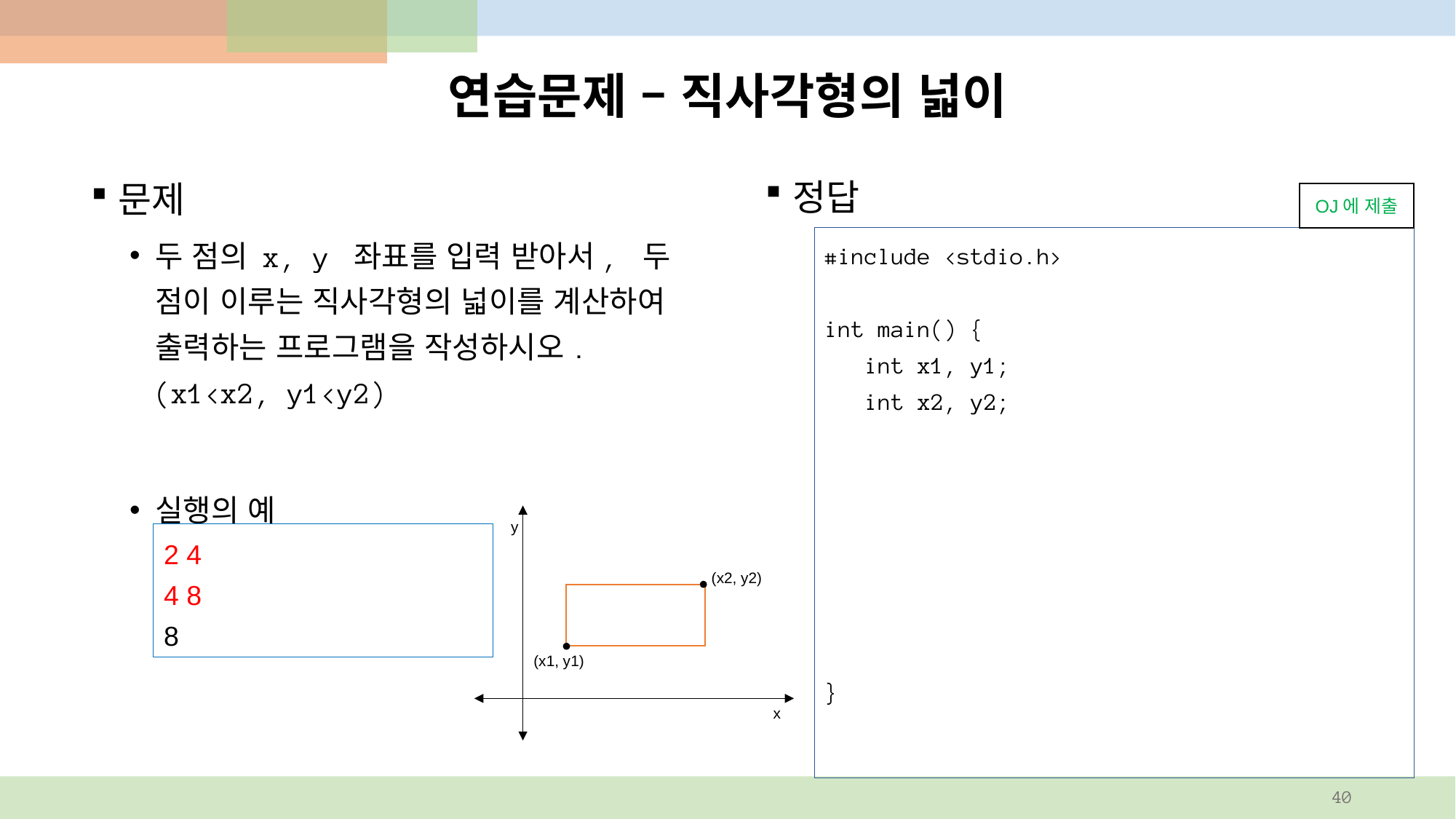

# 연습문제 – 직사각형의 넓이
정답
문제
두 점의 x, y 좌표를 입력 받아서, 두 점이 이루는 직사각형의 넓이를 계산하여 출력하는 프로그램을 작성하시오. (x1<x2, y1<y2)

실행의 예
OJ에 제출
#include <stdio.h>

int main() {
   int x1, y1;
   int x2, y2;

}
scanf("%d %d", &x1, &y1);
scanf("%d %d", &x2, &y2);

int s = (x2-x1)*(y2-y1);
printf("%d\n", s);
y
2 4
4 8
8
(x2, y2)

(x1, y1)
x
40